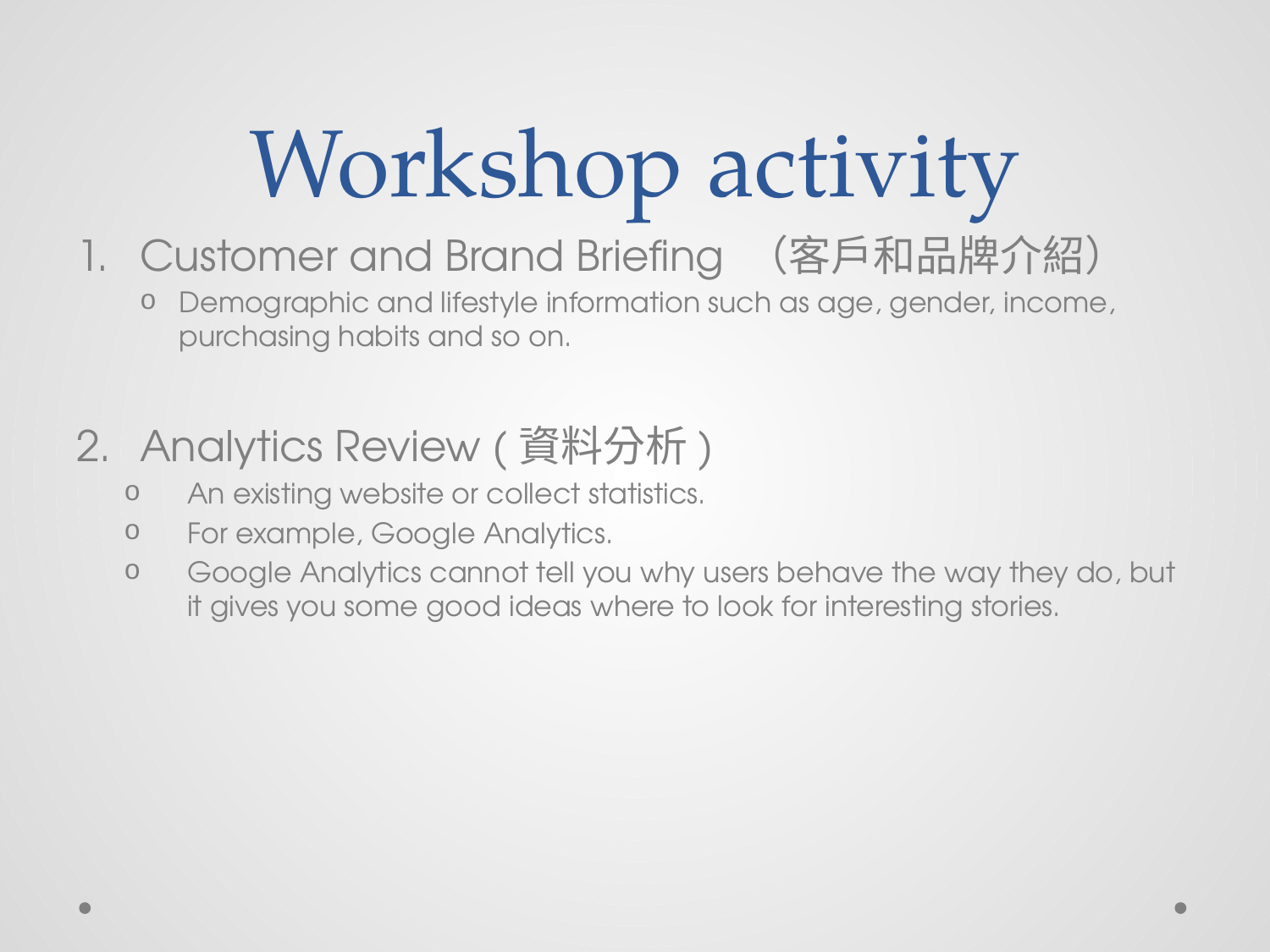

# Workshop activity
Customer and Brand Briefing （客戶和品牌介紹）
Demographic and lifestyle information such as age, gender, income, purchasing habits and so on.

Analytics Review (資料分析)
An existing website or collect statistics.
For example, Google Analytics.
Google Analytics cannot tell you why users behave the way they do, but it gives you some good ideas where to look for interesting stories.